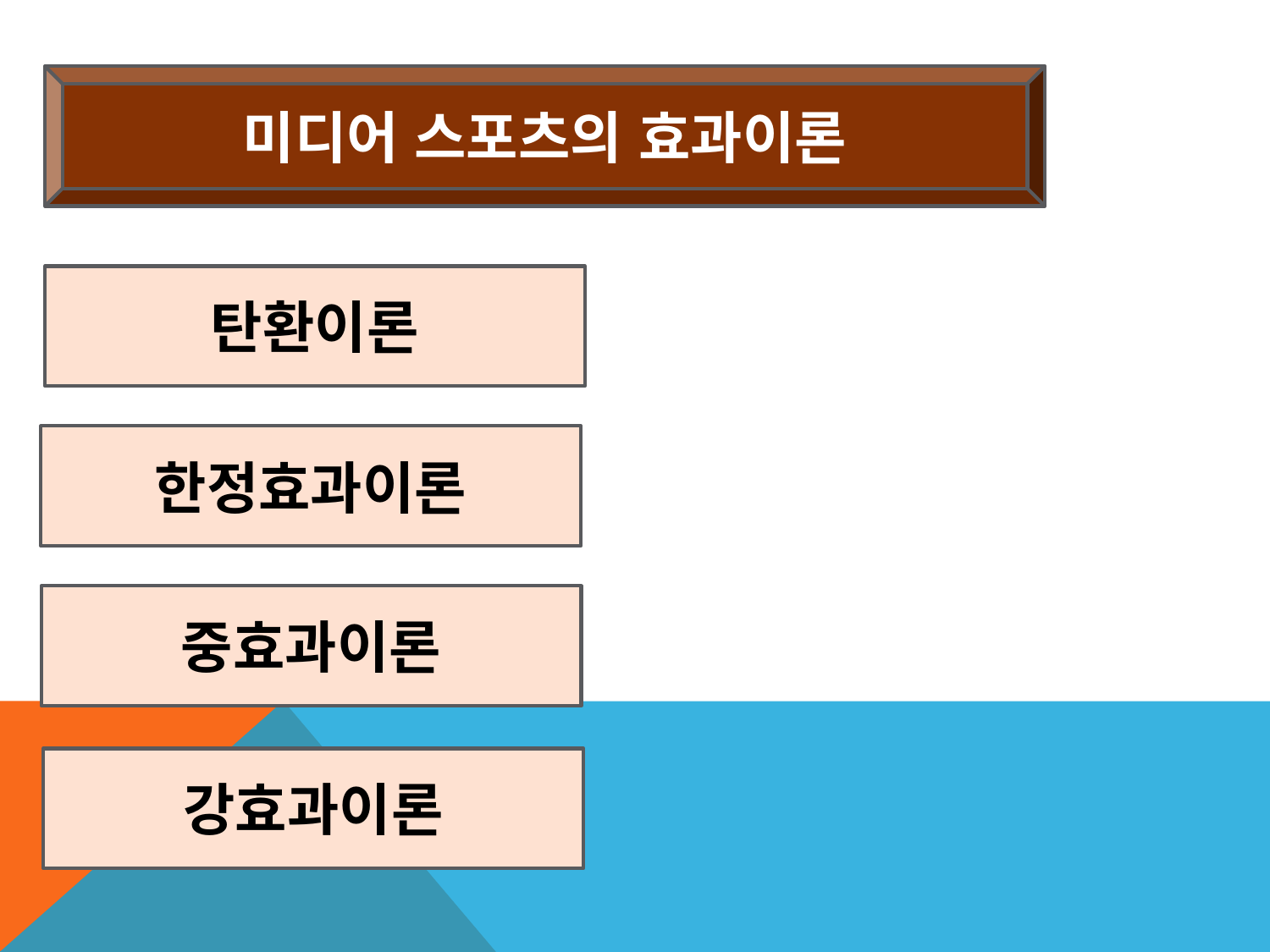

미디어 스포츠의 효과이론
탄환이론
한정효과이론
중효과이론
강효과이론